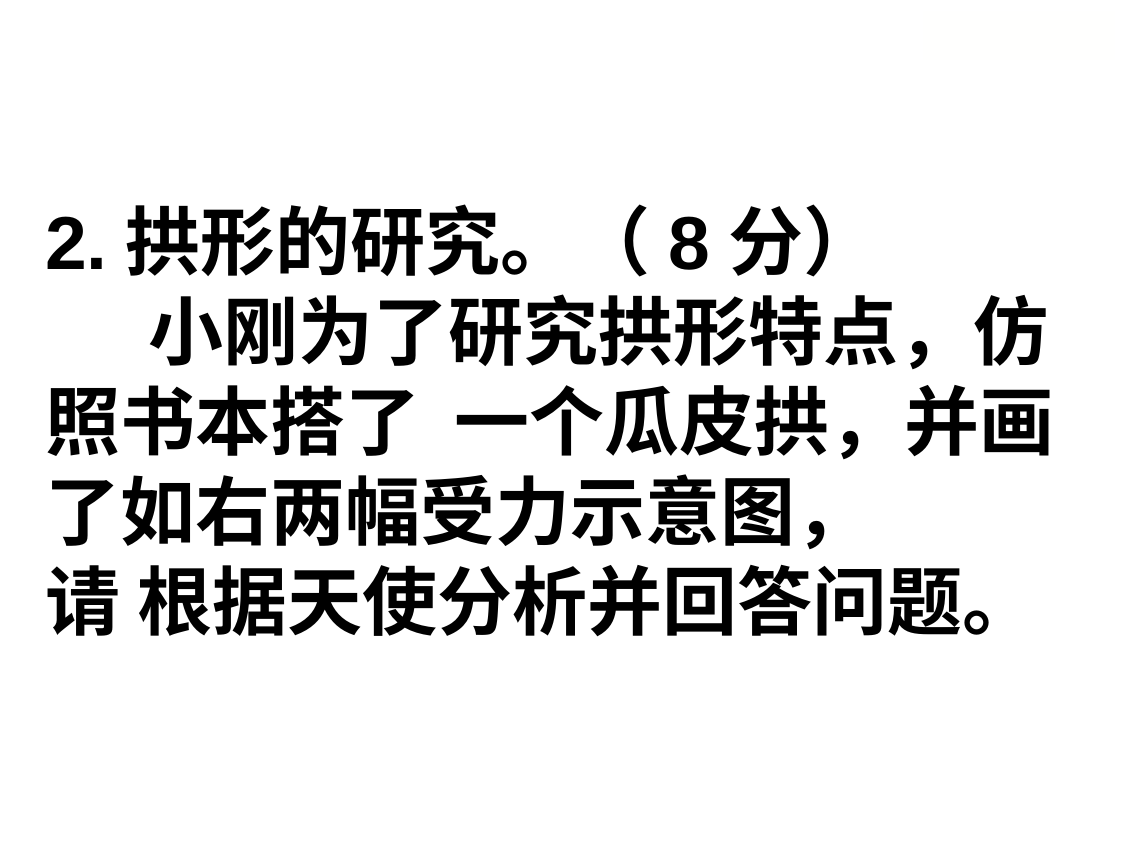

2.拱形的研究。（8分）
     小刚为了研究拱形特点，仿照书本搭了  一个瓜皮拱，并画了如右两幅受力示意图，
请 根据天使分析并回答问题。